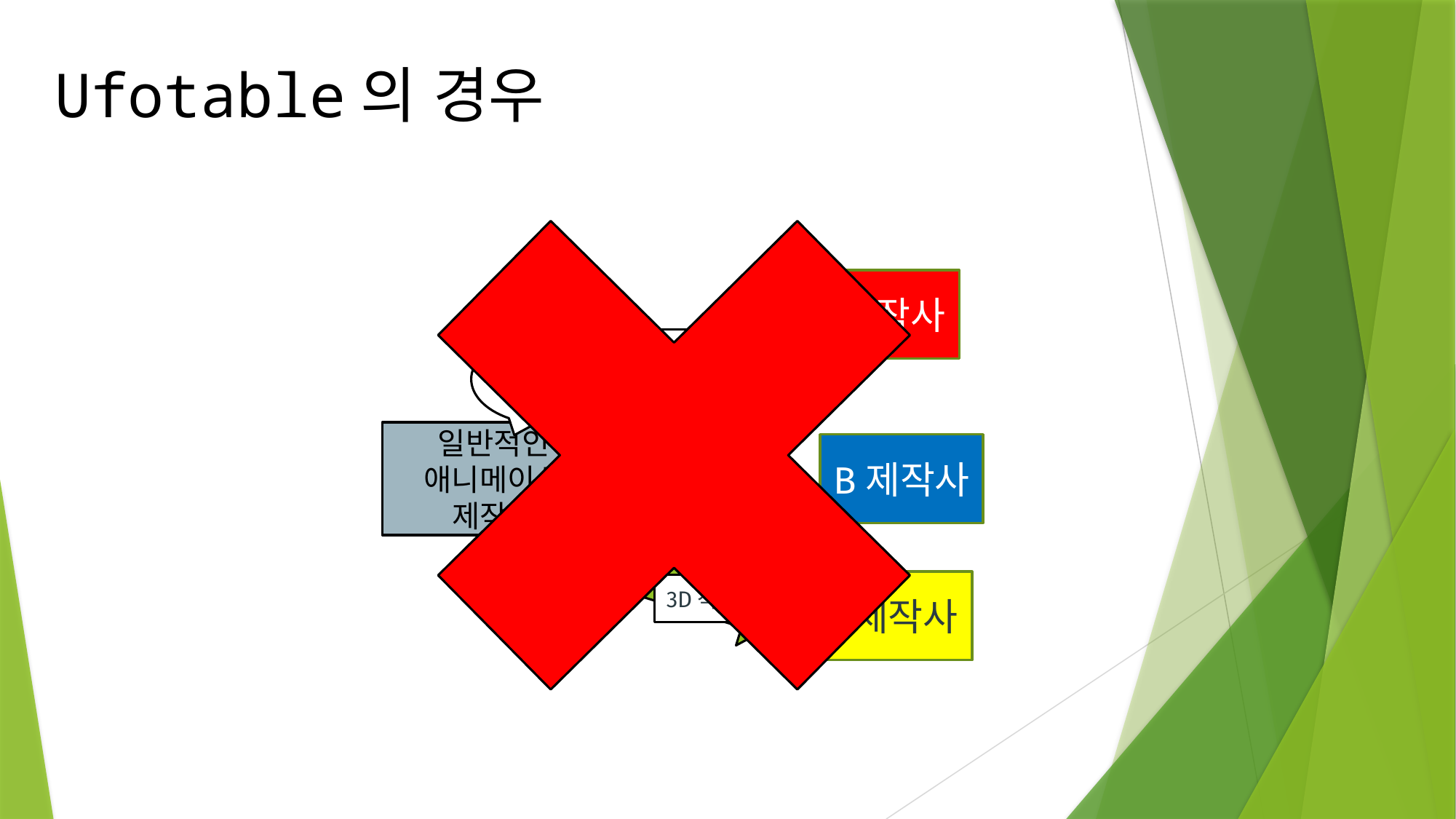

Ufotable의 경우

A제작사

작화 원화
도와주세요
일반적인 애니메이션 제작사
B제작사

CG작업

3D작업
C제작사